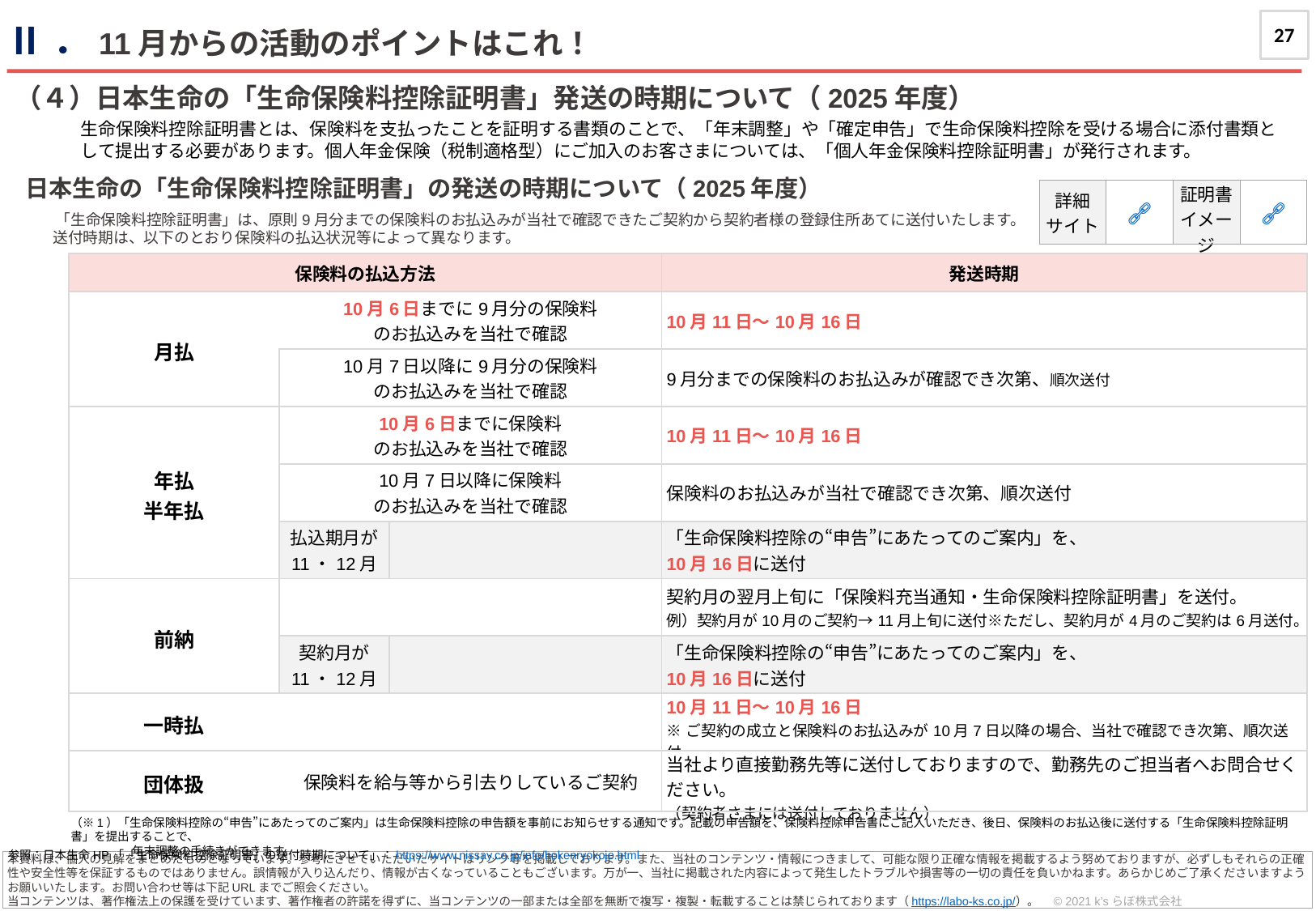

27
Ⅱ．11月からの活動のポイントはこれ！
journal
（４）日本生命の「生命保険料控除証明書」発送の時期について（2025年度）
生命保険料控除証明書とは、保険料を支払ったことを証明する書類のことで、「年末調整」や「確定申告」で生命保険料控除を受ける場合に添付書類として提出する必要があります。個人年金保険（税制適格型）にご加入のお客さまについては、「個人年金保険料控除証明書」が発行されます。
日本生命の「生命保険料控除証明書」の発送の時期について（2025年度）

　　「生命保険料控除証明書」は、原則9月分までの保険料のお払込みが当社で確認できたご契約から契約者様の登録住所あてに送付いたします。
       送付時期は、以下のとおり保険料の払込状況等によって異なります。
| 詳細 サイト | 🔗 | 証明書 イメージ | 🔗 |
| --- | --- | --- | --- |
| 保険料の払込方法 | 10月上旬時点での 保険料のお払込状況 |  | 発送時期 |
| --- | --- | --- | --- |
| 月払 | 10月6日までに9月分の保険料 のお払込みを当社で確認 |  | 10月11日～10月16日 |
|  | 10月7日以降に9月分の保険料 のお払込みを当社で確認 |  | 9月分までの保険料のお払込みが確認でき次第、順次送付 |
| 年払 半年払 | 10月6日までに保険料 のお払込みを当社で確認 |  | 10月11日～10月16日 |
|  | 10月7日以降に保険料 のお払込みを当社で確認 |  | 保険料のお払込みが当社で確認でき次第、順次送付 |
|  | 払込期月が 11・12月 |  | 「生命保険料控除の“申告”にあたってのご案内」を、 10月16日に送付 |
| 前納 |  |  | 契約月の翌月上旬に「保険料充当通知・生命保険料控除証明書」を送付。 例）契約月が10月のご契約→11月上旬に送付※ただし、契約月が4月のご契約は6月送付。 |
|  | 契約月が 11・12月 |  | 「生命保険料控除の“申告”にあたってのご案内」を、 10月16日に送付 |
| 一時払 |  |  | 10月11日～10月16日 ※ご契約の成立と保険料のお払込みが10月7日以降の場合、当社で確認でき次第、順次送付 |
| 団体扱 | 保険料を給与等から引去りしているご契約 |  | 当社より直接勤務先等に送付しておりますので、勤務先のご担当者へお問合せください。 （契約者さまには送付しておりません） |
（※1）「生命保険料控除の“申告”にあたってのご案内」は生命保険料控除の申告額を事前にお知らせする通知です。記載の申告額を、保険料控除申告書にご記入いただき、後日、保険料のお払込後に送付する「生命保険料控除証明書」を提出することで、
　　　 　　年末調整の手続きができます。
参照：日本生命HP「「生命保険料控除証明書」の送付時期について」：https://www.nissay.co.jp/info/hokenryokojo.html